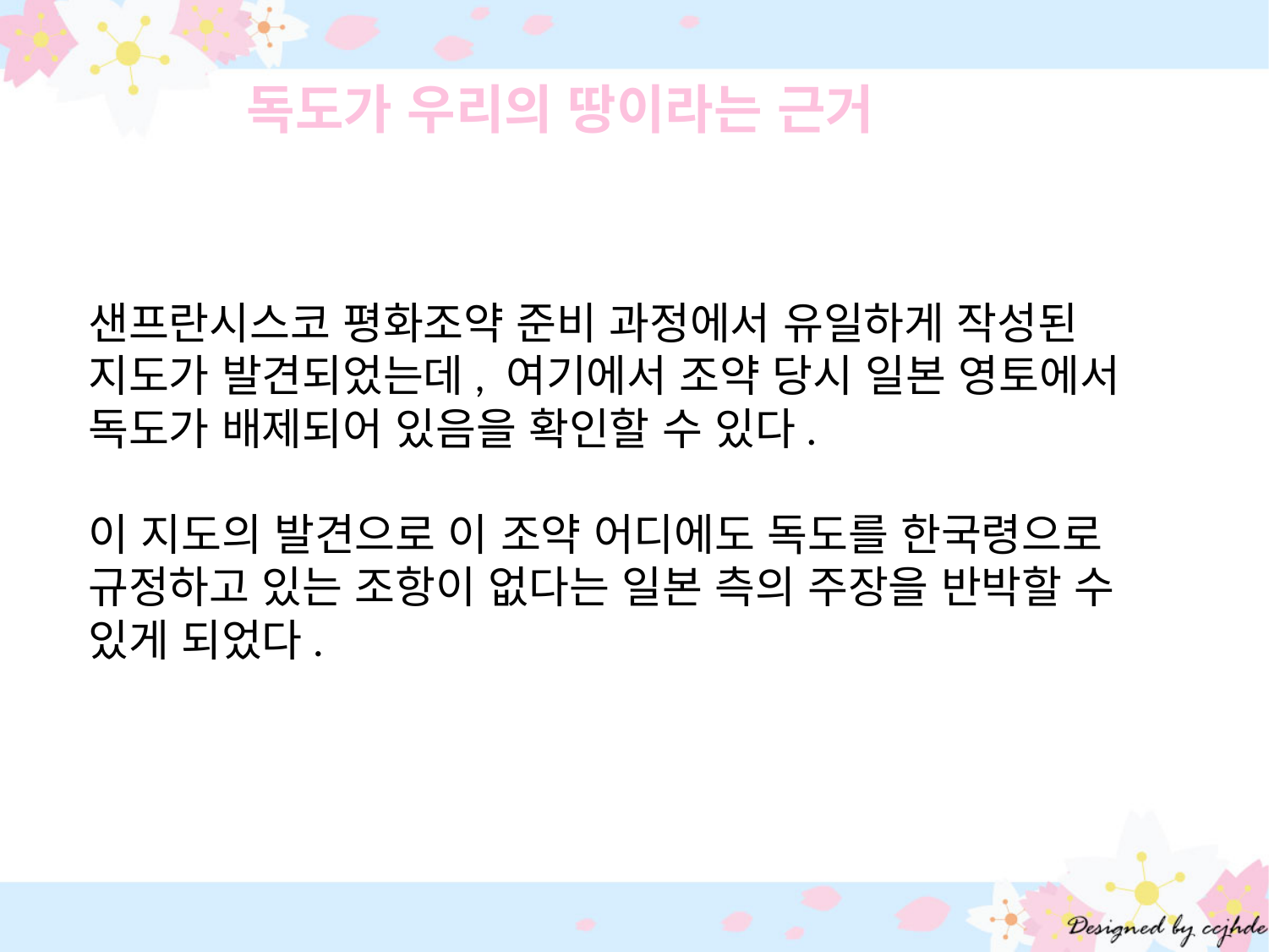

독도가 우리의 땅이라는 근거
샌프란시스코 평화조약 준비 과정에서 유일하게 작성된 지도가 발견되었는데, 여기에서 조약 당시 일본 영토에서 독도가 배제되어 있음을 확인할 수 있다.

이 지도의 발견으로 이 조약 어디에도 독도를 한국령으로 규정하고 있는 조항이 없다는 일본 측의 주장을 반박할 수 있게 되었다.